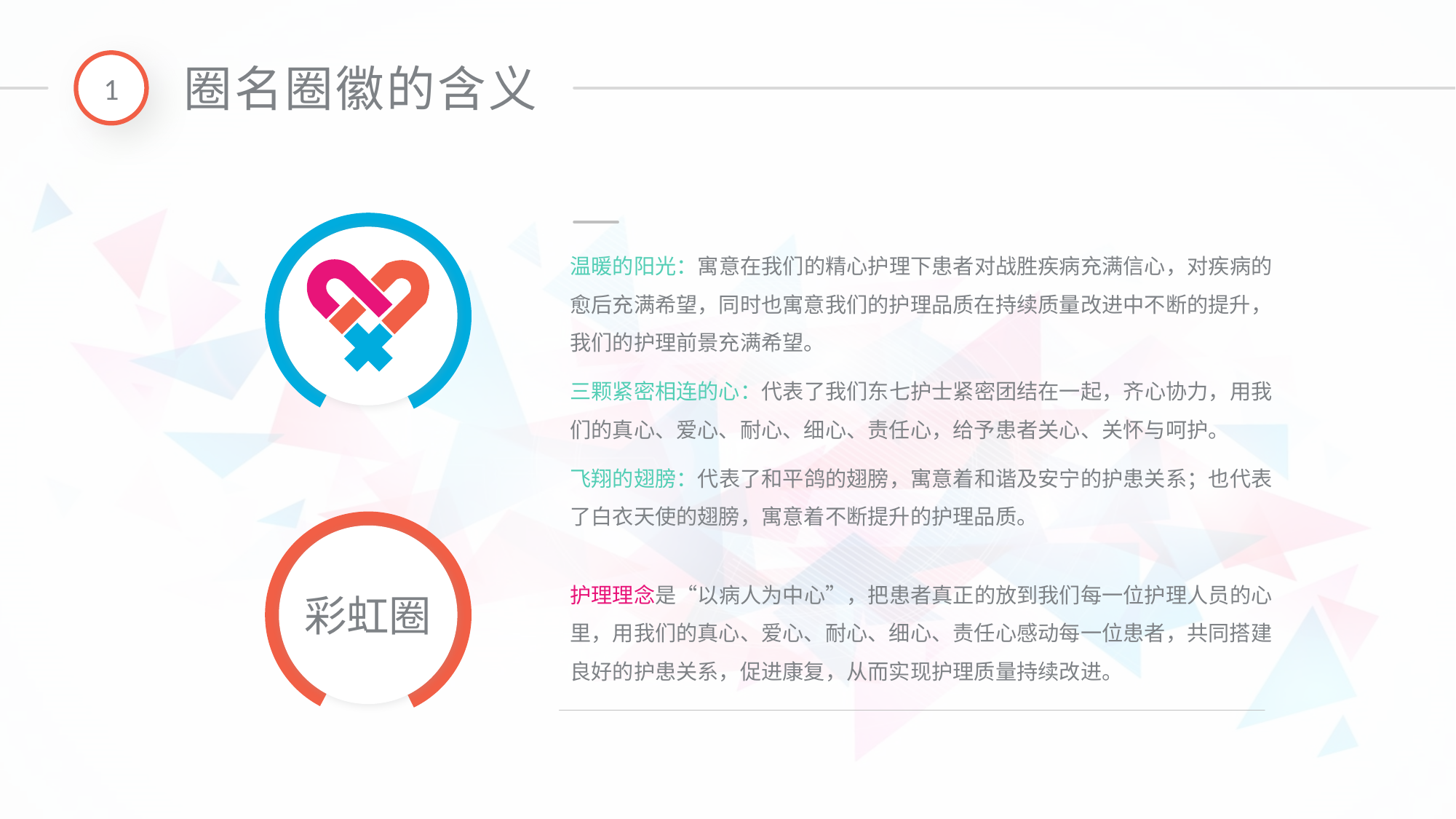

1
圈名圈徽的含义

温暖的阳光：寓意在我们的精心护理下患者对战胜疾病充满信心，对疾病的愈后充满希望，同时也寓意我们的护理品质在持续质量改进中不断的提升，我们的护理前景充满希望。
三颗紧密相连的心：代表了我们东七护士紧密团结在一起，齐心协力，用我们的真心、爱心、耐心、细心、责任心，给予患者关心、关怀与呵护。
飞翔的翅膀：代表了和平鸽的翅膀，寓意着和谐及安宁的护患关系；也代表了白衣天使的翅膀，寓意着不断提升的护理品质。

彩虹圈
护理理念是“以病人为中心”，把患者真正的放到我们每一位护理人员的心里，用我们的真心、爱心、耐心、细心、责任心感动每一位患者，共同搭建良好的护患关系，促进康复，从而实现护理质量持续改进。
延时符